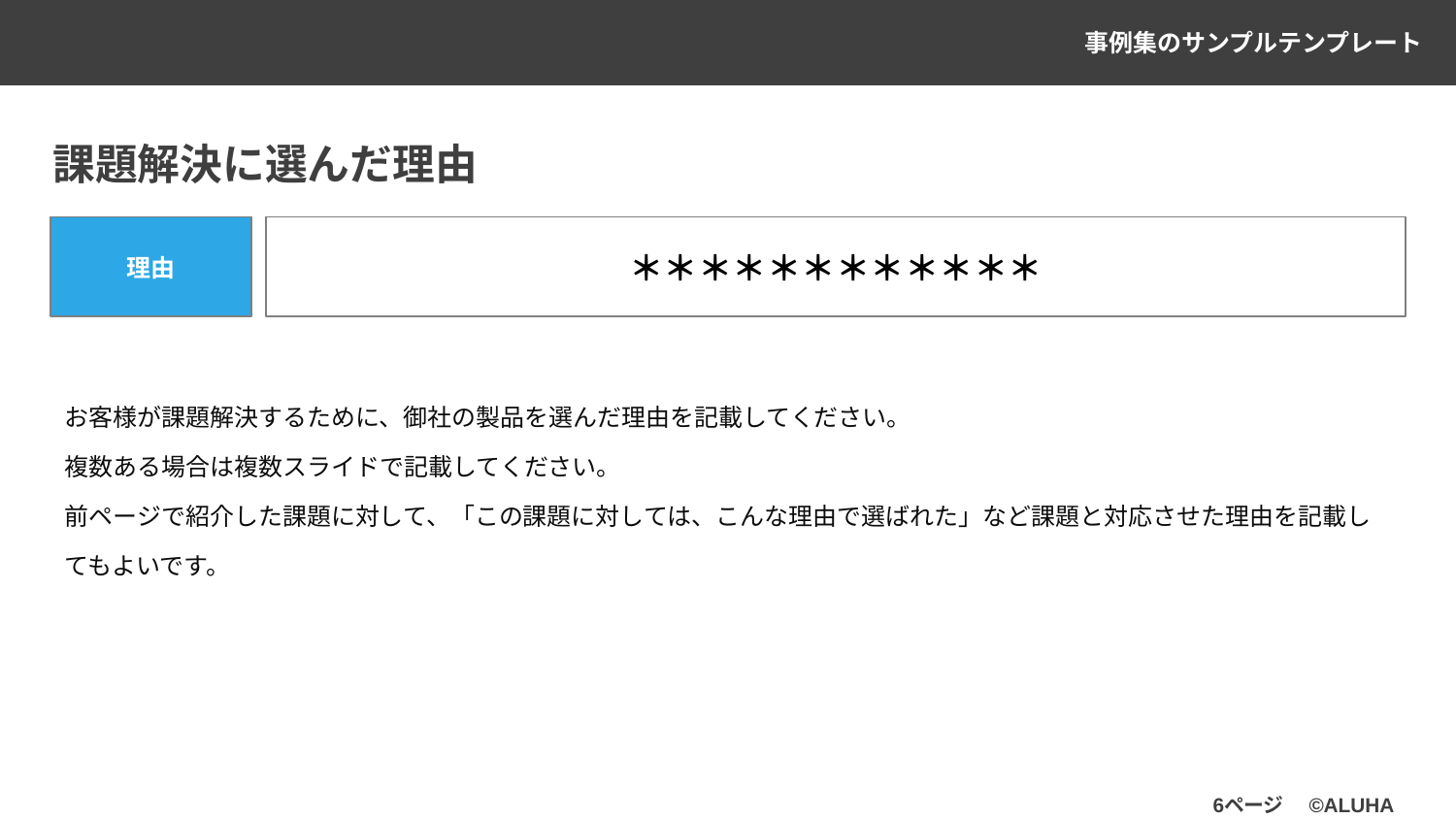

# 課題解決に選んだ理由
理由
＊＊＊＊＊＊＊＊＊＊＊＊
お客様が課題解決するために、御社の製品を選んだ理由を記載してください。
複数ある場合は複数スライドで記載してください。
前ページで紹介した課題に対して、「この課題に対しては、こんな理由で選ばれた」など課題と対応させた理由を記載してもよいです。